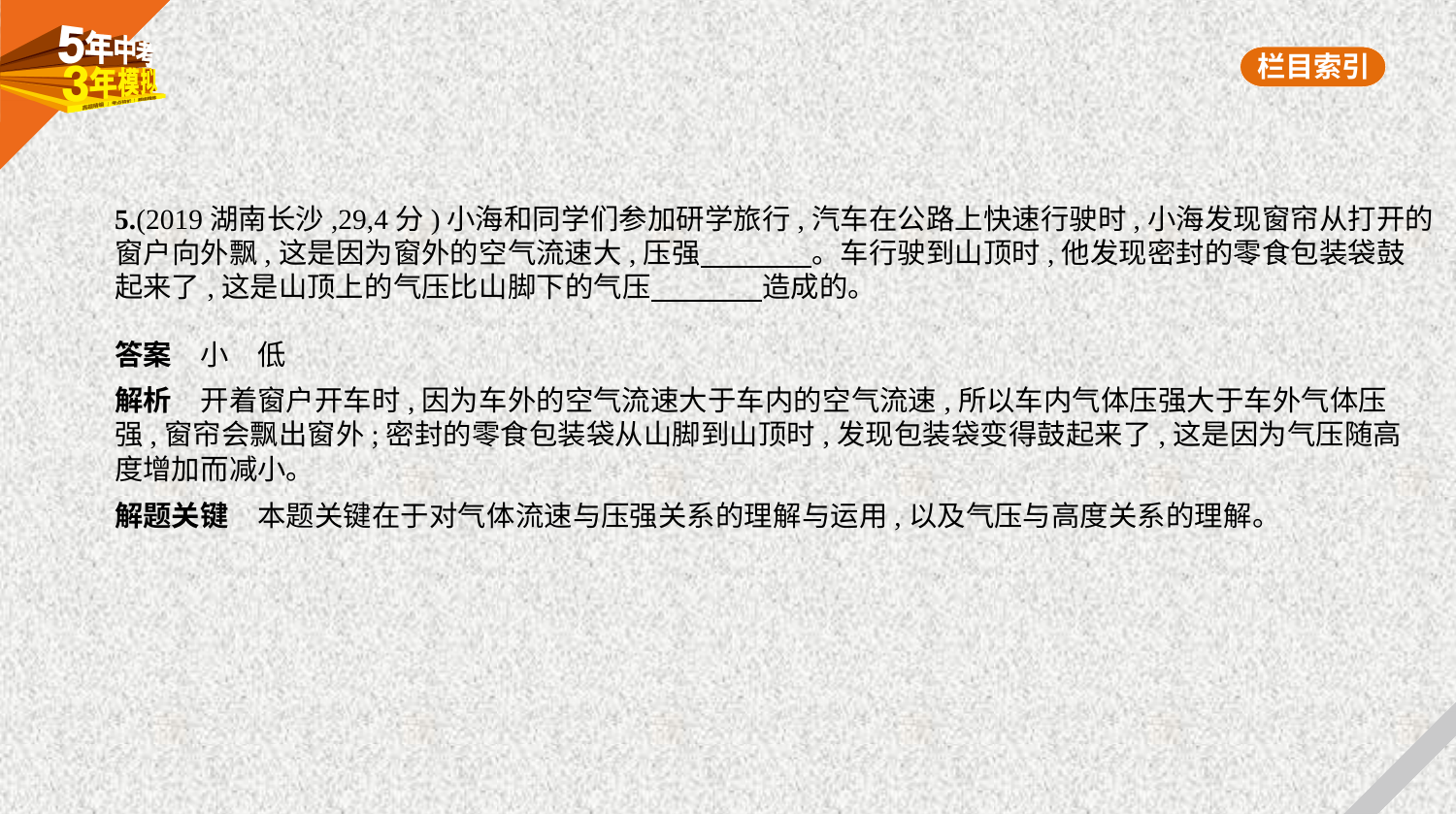

5.(2019湖南长沙,29,4分)小海和同学们参加研学旅行,汽车在公路上快速行驶时,小海发现窗帘从打开的
窗户向外飘,这是因为窗外的空气流速大,压强　　　    。车行驶到山顶时,他发现密封的零食包装袋鼓
起来了,这是山顶上的气压比山脚下的气压　　　    造成的。
答案　小　低
解析　开着窗户开车时,因为车外的空气流速大于车内的空气流速,所以车内气体压强大于车外气体压
强,窗帘会飘出窗外;密封的零食包装袋从山脚到山顶时,发现包装袋变得鼓起来了,这是因为气压随高
度增加而减小。
解题关键　本题关键在于对气体流速与压强关系的理解与运用,以及气压与高度关系的理解。